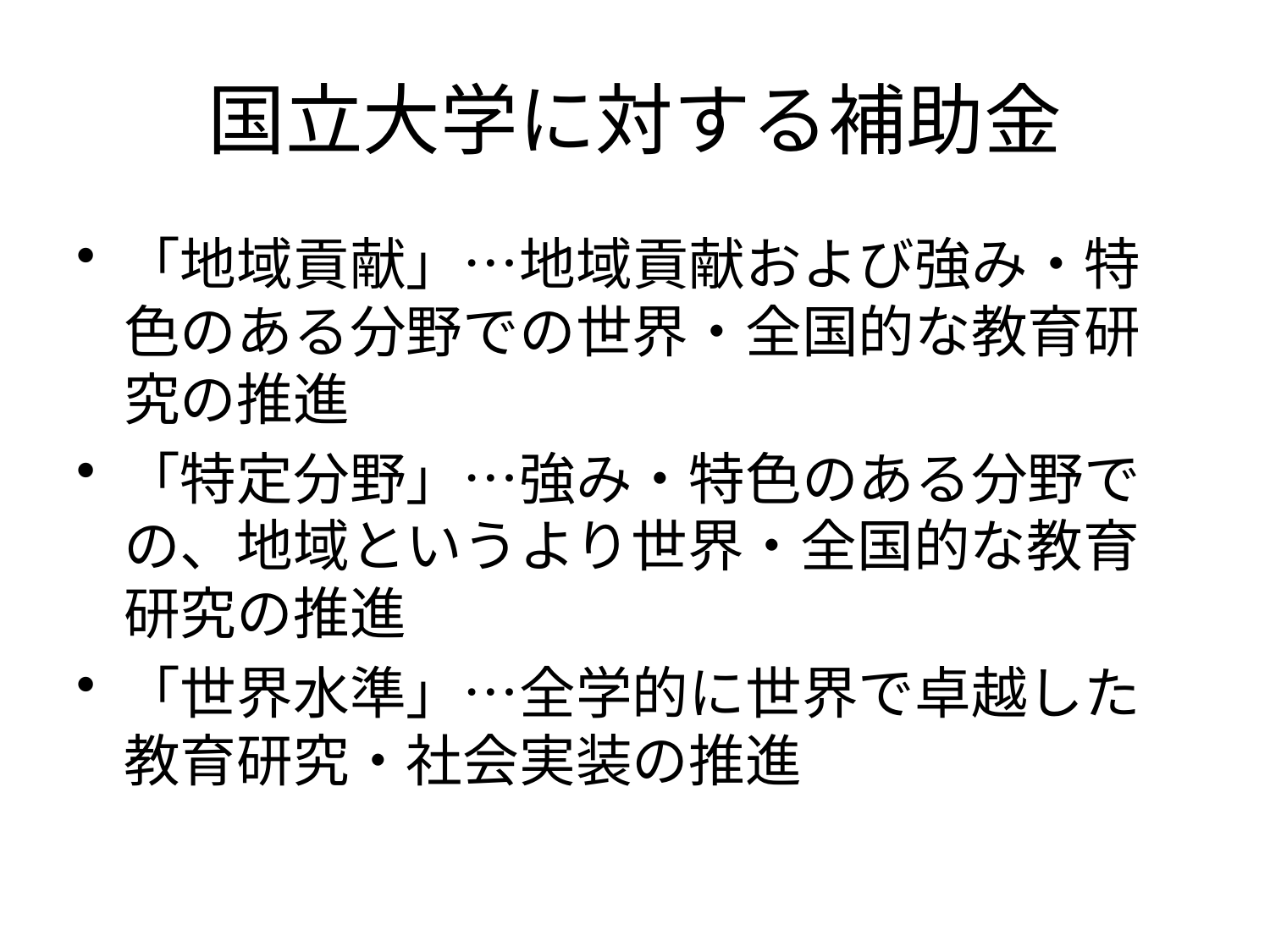

# 国立大学に対する補助金
「地域貢献」…地域貢献および強み・特色のある分野での世界・全国的な教育研究の推進
「特定分野」…強み・特色のある分野での、地域というより世界・全国的な教育研究の推進
「世界水準」…全学的に世界で卓越した教育研究・社会実装の推進